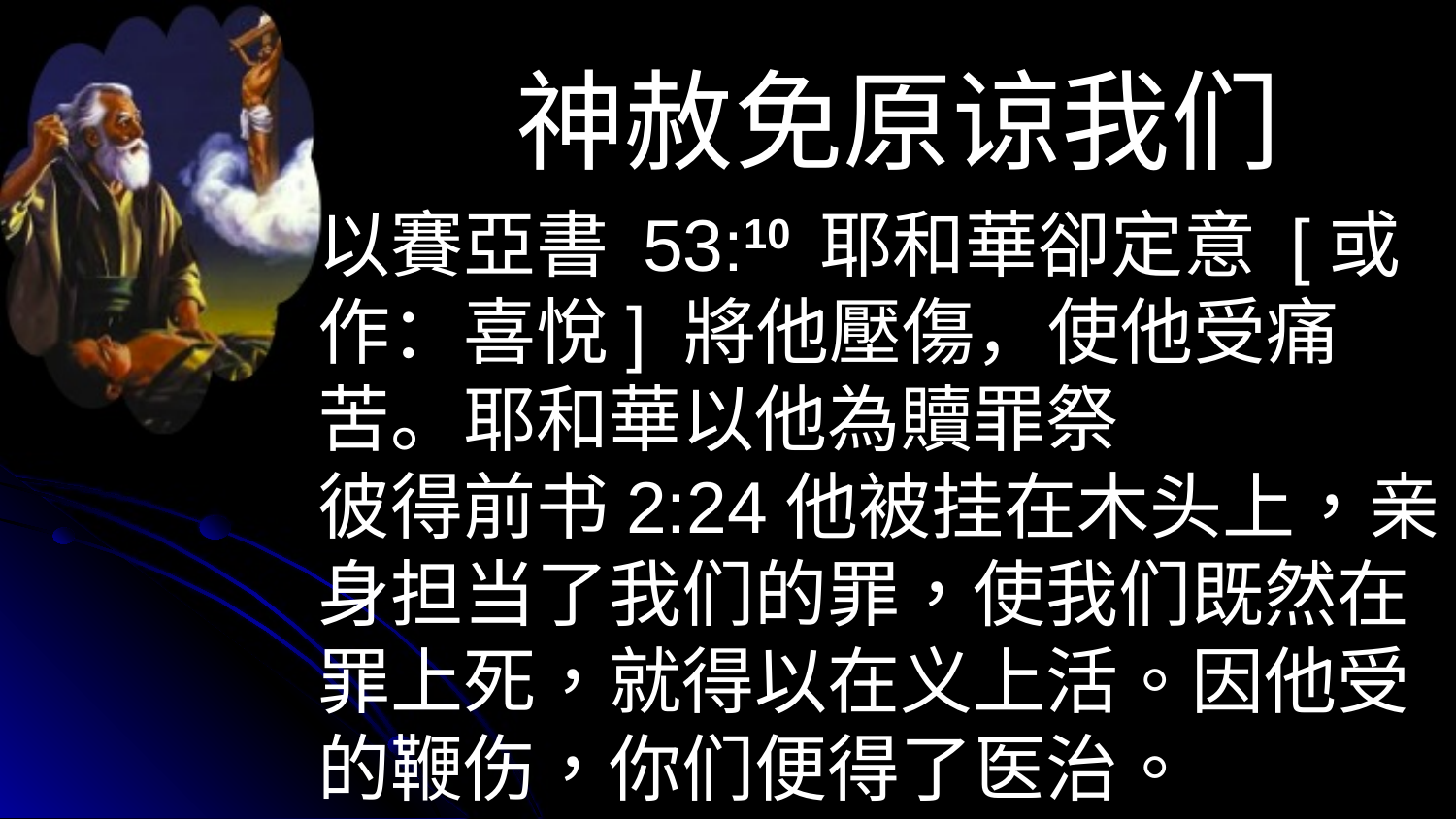

神赦免原谅我们
以賽亞書 53:10 耶和華卻定意 [或作：喜悅] 將他壓傷，使他受痛苦。耶和華以他為贖罪祭
彼得前书2:24他被挂在木头上，亲身担当了我们的罪，使我们既然在罪上死，就得以在义上活。因他受的鞭伤，你们便得了医治。